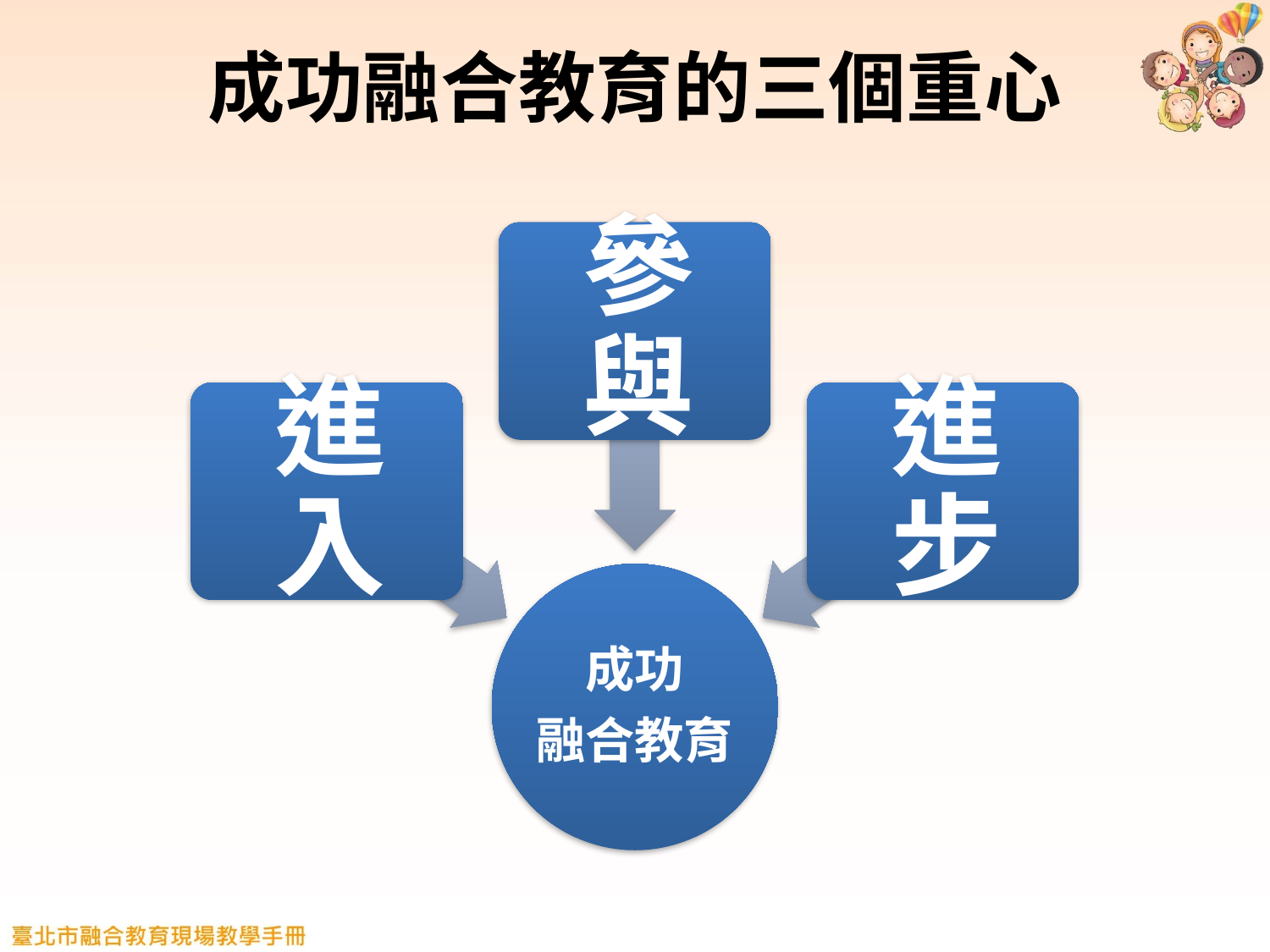

# 成功融合教育的三個重心
成功
融合教育
進入
參與
進步